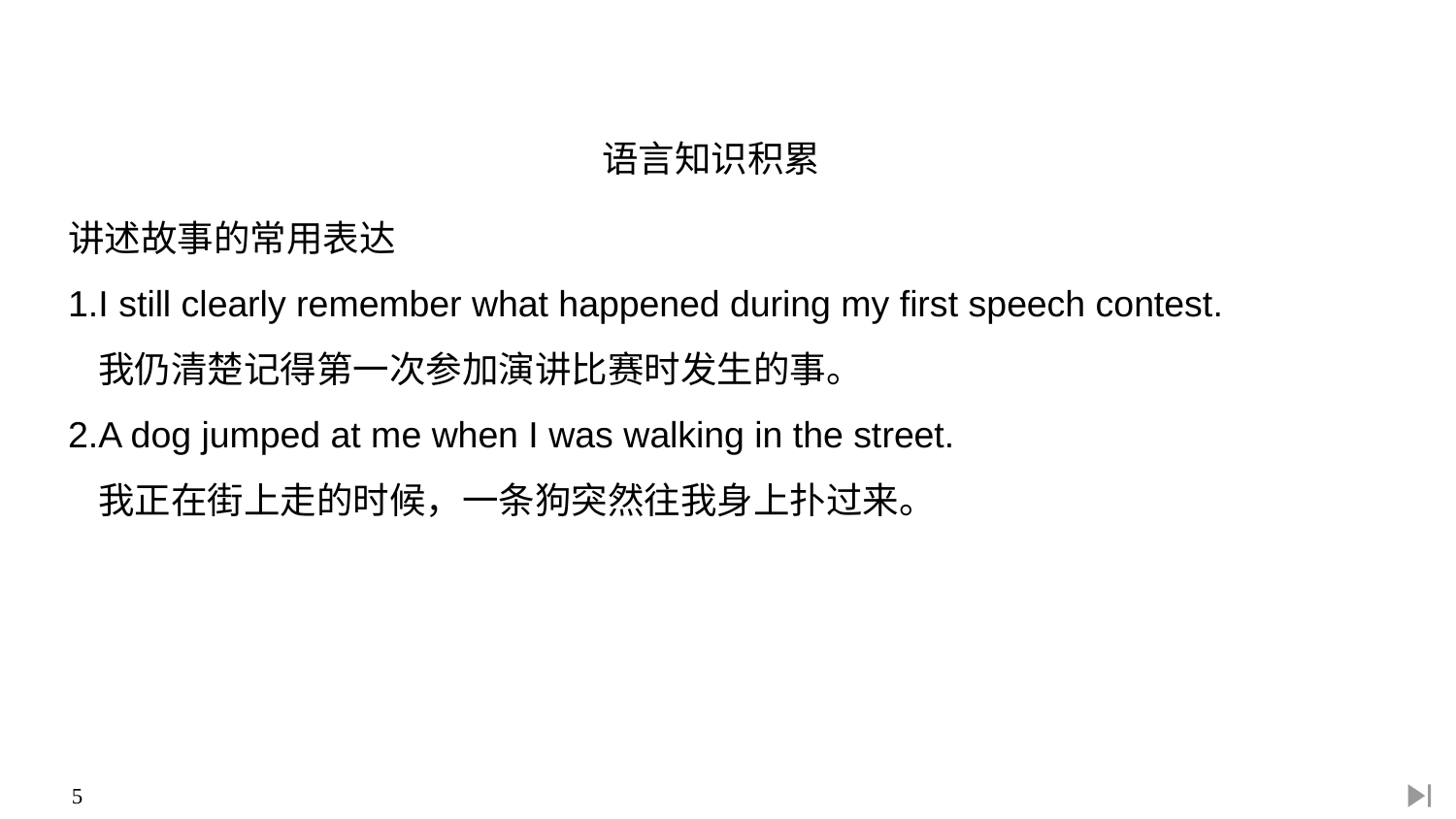

语言知识积累
讲述故事的常用表达
1.I still clearly remember what happened during my first speech contest.
	我仍清楚记得第一次参加演讲比赛时发生的事。
2.A dog jumped at me when I was walking in the street.
	我正在街上走的时候，一条狗突然往我身上扑过来。